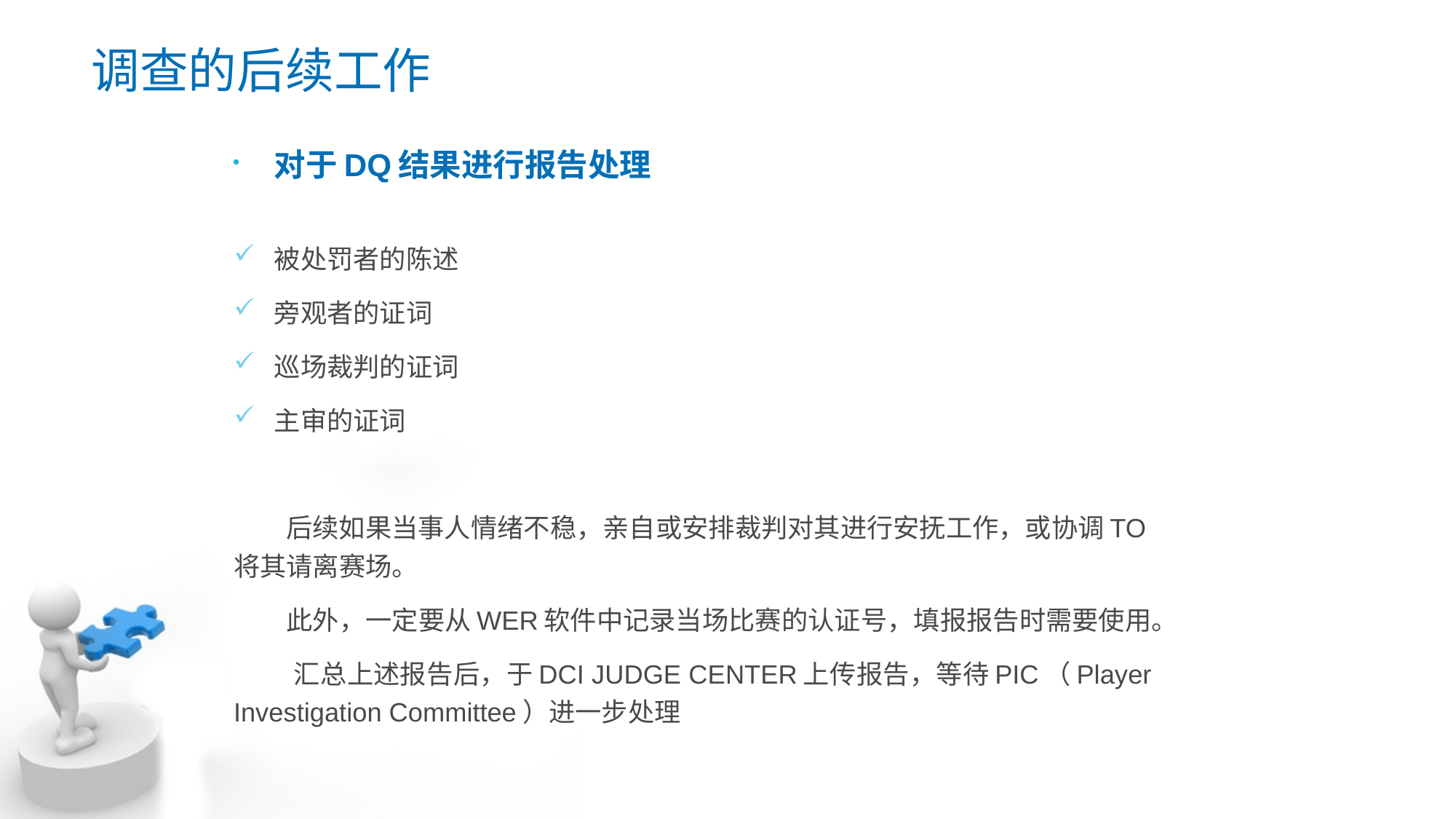

# 调查的后续工作
对于DQ结果进行报告处理

被处罚者的陈述
旁观者的证词
巡场裁判的证词
主审的证词

        后续如果当事人情绪不稳，亲自或安排裁判对其进行安抚工作，或协调TO将其请离赛场。
        此外，一定要从WER软件中记录当场比赛的认证号，填报报告时需要使用。
         汇总上述报告后，于DCI JUDGE CENTER上传报告，等待PIC（Player Investigation Committee）进一步处理